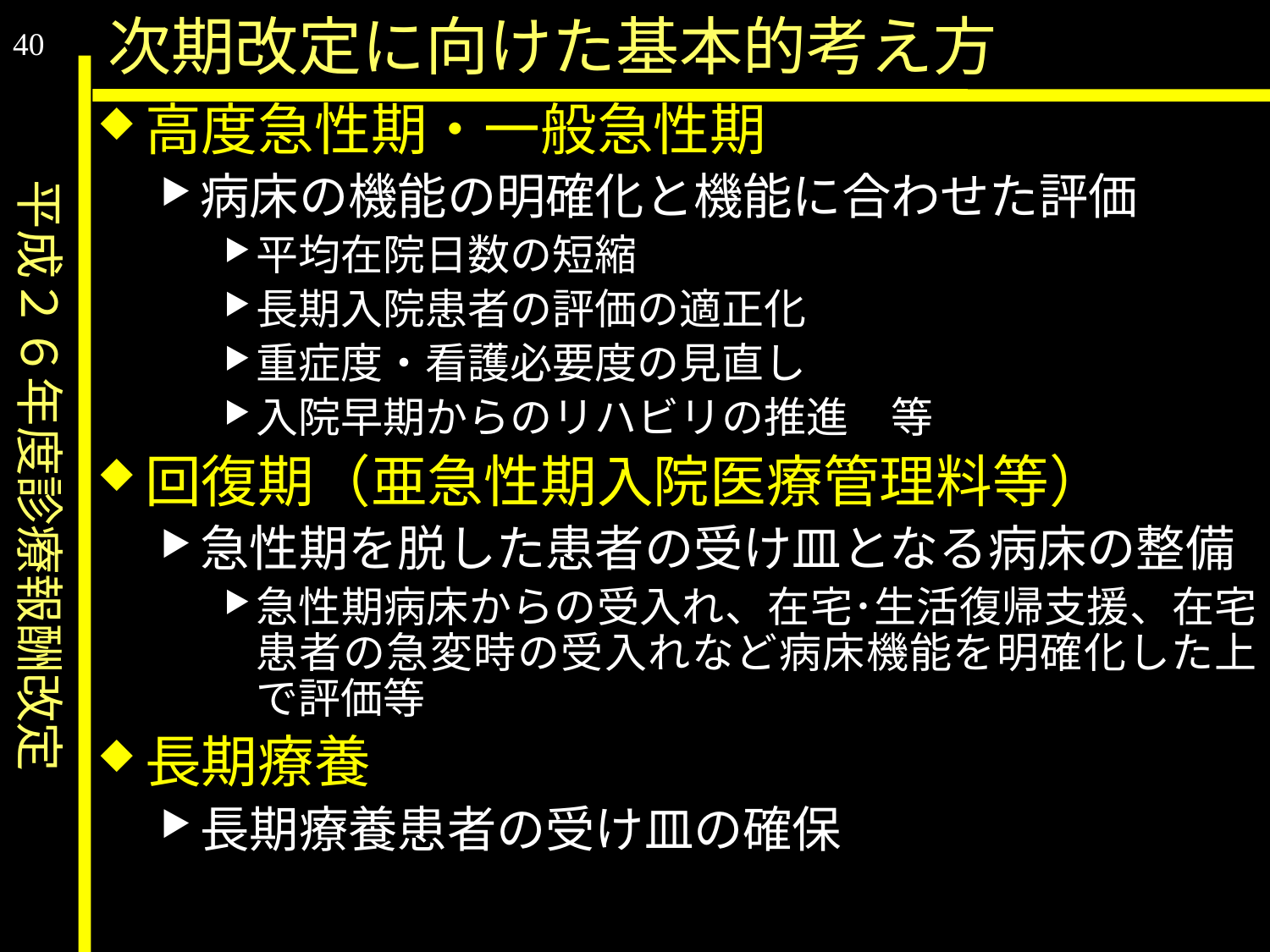

平成２６年度診療報酬改定
次期改定に向けた基本的考え方
40

高度急性期・一般急性期
病床の機能の明確化と機能に合わせた評価
平均在院日数の短縮
長期入院患者の評価の適正化
重症度・看護必要度の見直し
入院早期からのリハビリの推進　等
回復期（亜急性期入院医療管理料等）
急性期を脱した患者の受け皿となる病床の整備
急性期病床からの受入れ、在宅･生活復帰支援、在宅患者の急変時の受入れなど病床機能を明確化した上で評価等
長期療養
長期療養患者の受け皿の確保